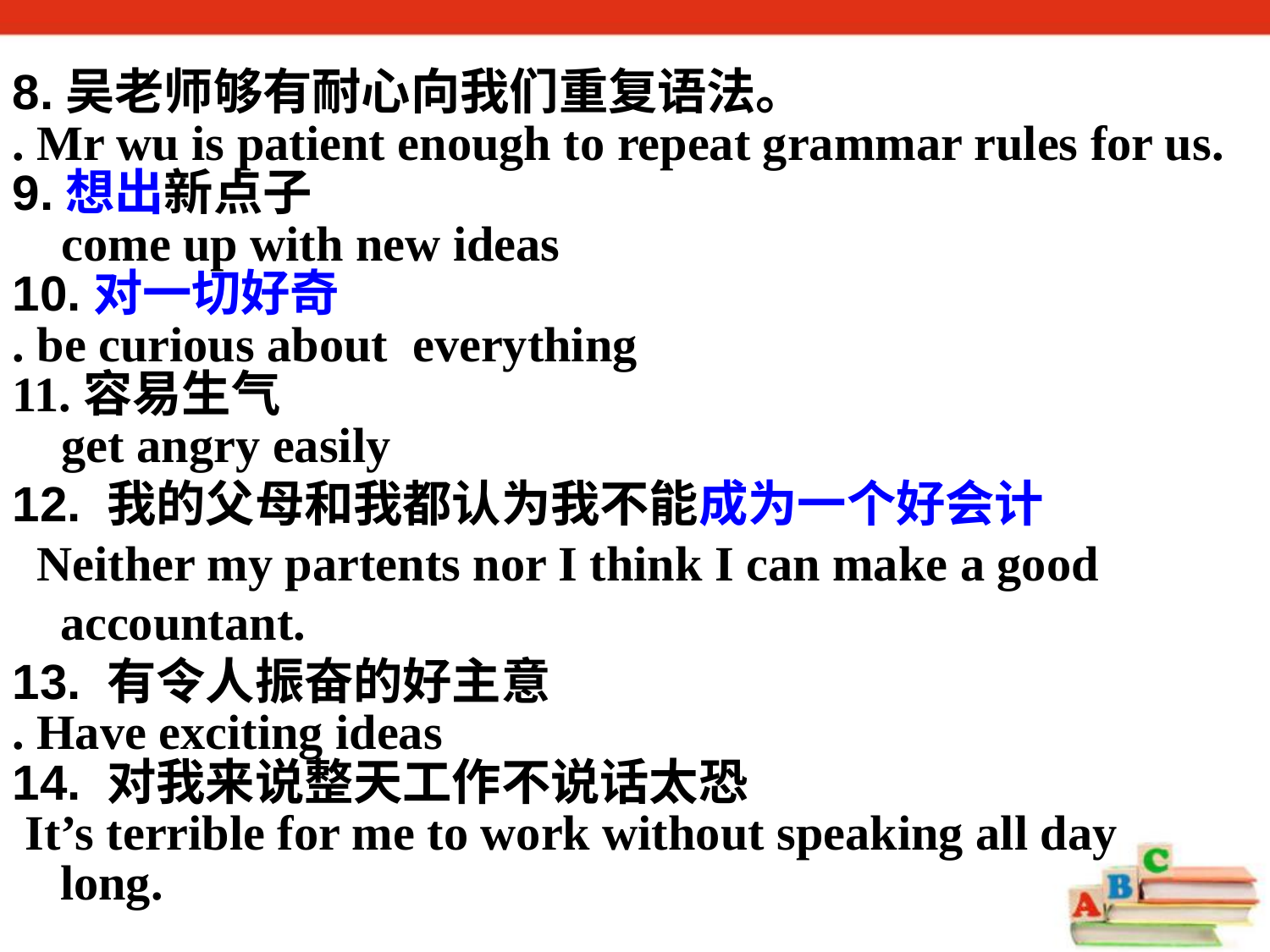

8.吴老师够有耐心向我们重复语法。
. Mr wu is patient enough to repeat grammar rules for us.
9.想出新点子
    come up with new ideas
10.对一切好奇
. be curious about  everything
11.容易生气
    get angry easily
12. 我的父母和我都认为我不能成为一个好会计
  Neither my partents nor I think I can make a good  accountant.
13. 有令人振奋的好主意
. Have exciting ideas
14. 对我来说整天工作不说话太恐
 It’s terrible for me to work without speaking all day long.